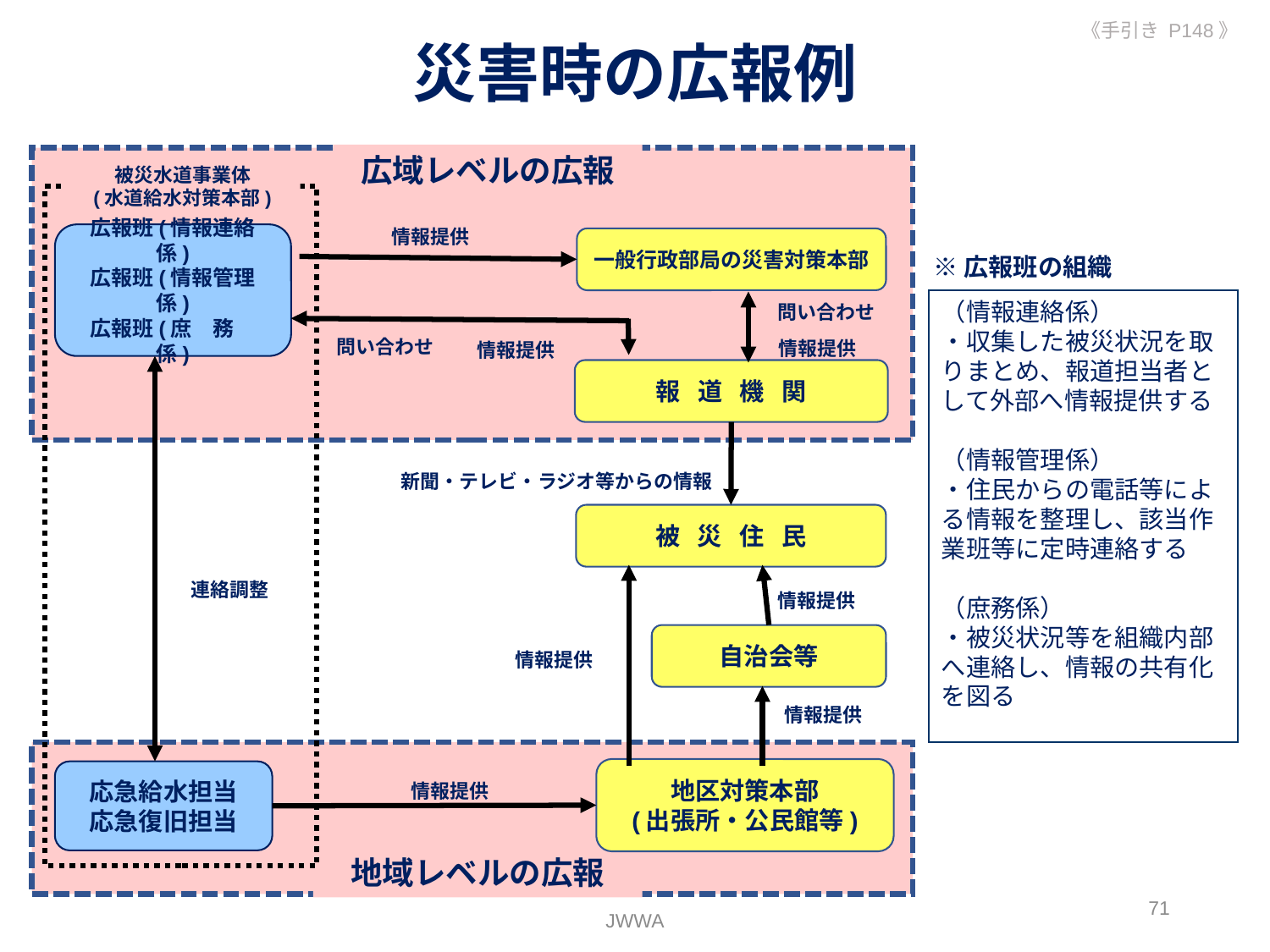

《手引き P148》
災害時の広報例
広域レベルの広報

被災水道事業体
(水道給水対策本部)

情報提供
広報班(情報連絡係)
広報班(情報管理係)
広報班(庶　務　係)
一般行政部局の災害対策本部
※広報班の組織

問い合わせ
情報提供
（情報連絡係）
・収集した被災状況を取りまとめ、報道担当者として外部へ情報提供する

（情報管理係）
・住民からの電話等による情報を整理し、該当作業班等に定時連絡する

（庶務係）
・被災状況等を組織内部へ連絡し、情報の共有化を図る

問い合わせ
情報提供
報   道   機   関
新聞・テレビ・ラジオ等からの情報
被   災   住   民
連絡調整
情報提供
自治会等
情報提供
情報提供

地域レベルの広報
地区対策本部
(出張所・公民館等)
応急給水担当
応急復旧担当
情報提供
71
JWWA